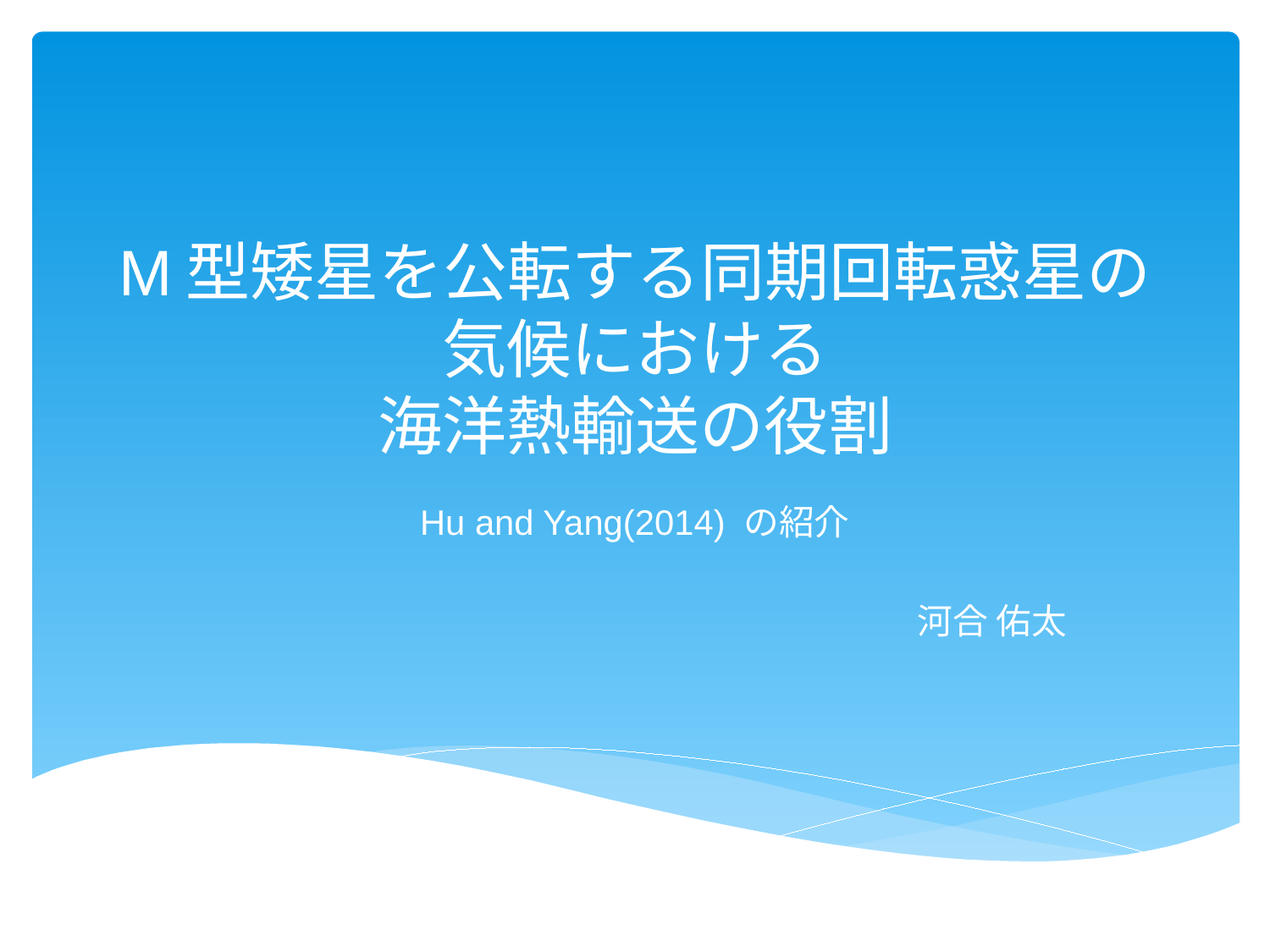

# M型矮星を公転する同期回転惑星の気候における 海洋熱輸送の役割
Hu and Yang(2014) の紹介

河合 佑太